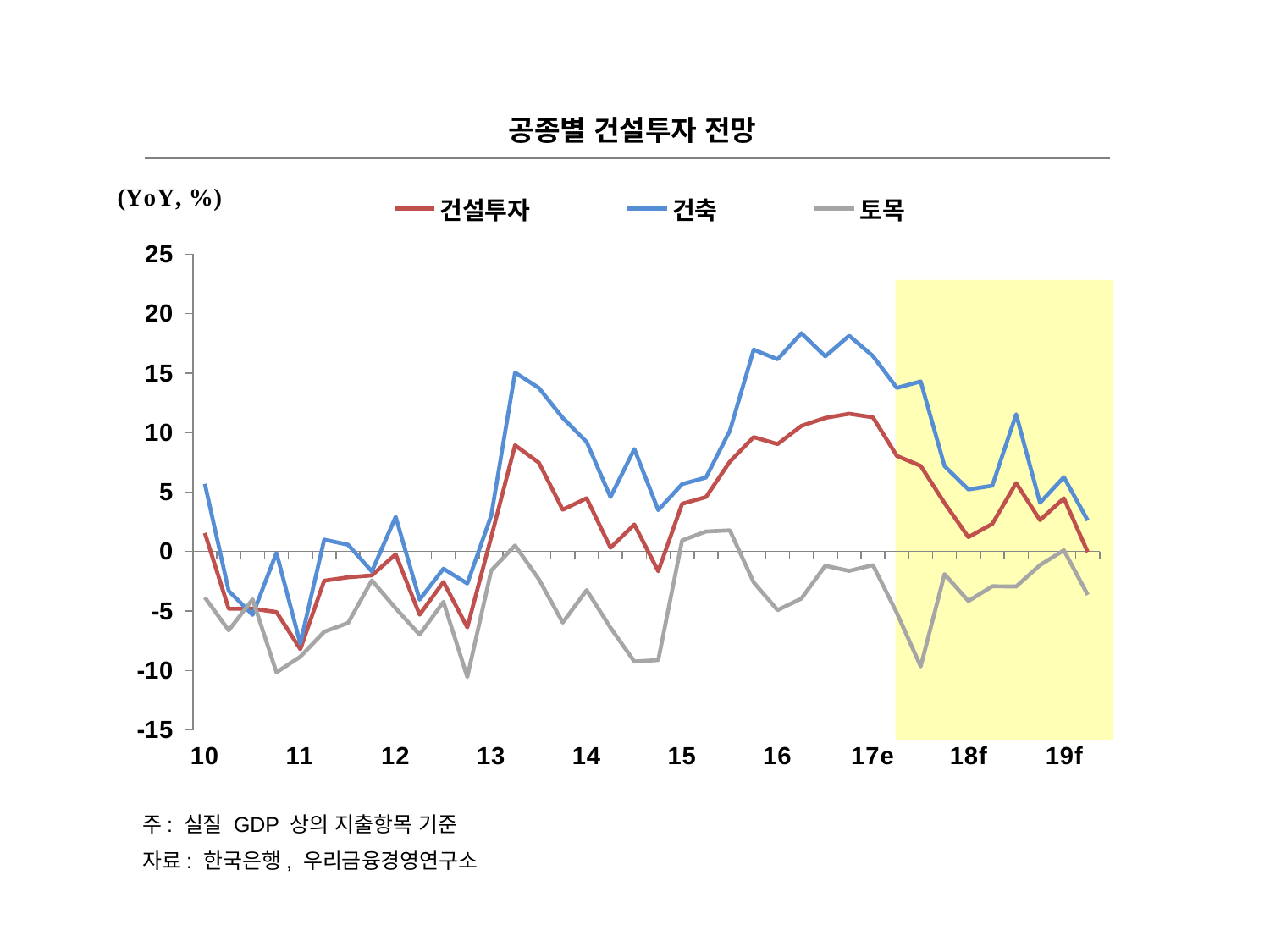

공종별 건설투자 전망

### Chart

| Category | 건설투자 | 건축 | 토목 |
|---|---|---|---|
| 10 | 1.5581415076921568 | 5.687711685012697 | -3.8546407392084037 |
|  | -4.813100658912028 | -3.3115353065939823 | -6.621626898894828 |
|  | -4.795430546222512 | -5.321495497371287 | -4.016256275400432 |
|  | -5.084089049217555 | -0.11555396170780385 | -10.156758752643412 |
| 11 | -8.2121544898205 | -7.7404871290929655 | -8.8449401133185 |
|  | -2.452807615088115 | 1.0004799599808045 | -6.739463184924343 |
|  | -2.1614405301357498 | 0.570065871987735 | -6.001025565892604 |
|  | -2.00447628834054 | -1.6731491639240703 | -2.425911257902047 |
| 12 | -0.2293798980771644 | 2.917697502023975 | -4.776516716169343 |
|  | -5.3045416304949855 | -4.045606355708154 | -6.9883721451665775 |
|  | -2.5583576382805395 | -1.4456160012026875 | -4.235311231991357 |
|  | -6.373981929701078 | -2.689526230910444 | -10.553341068084965 |
| 13 | 1.2120431699838008 | 3.0191166776532663 | -1.602263963864714 |
|  | 8.927281300530021 | 15.037195400534987 | 0.5038208422727397 |
|  | 7.459867200571968 | 13.740132502678136 | -2.3295809032958137 |
|  | 3.515285643327948 | 11.22673040976714 | -5.96837301689227 |
| 14 | 4.481587798885167 | 9.201859909564014 | -3.246212518806202 |
|  | 0.3201114723641485 | 4.576088768967246 | -6.399309219994242 |
|  | 2.275156542502188 | 8.606742257985855 | -9.247296298970731 |
|  | -1.65367649374637 | 3.487903540693771 | -9.126543322285741 |
| 15 | 4.013597676218006 | 5.667386744065239 | 0.9373237093717846 |
|  | 4.57893265033622 | 6.219940337277019 | 1.6846043460434723 |
|  | 7.550325559552484 | 10.145741011515042 | 1.7810910559850068 |
|  | 9.611917692868488 | 16.961916806770883 | -2.594572389020544 |
| 16 | 9.023526484978284 | 16.1523702490582 | -4.920393803470868 |
|  | 10.55325147246846 | 18.348280812458718 | -3.9539935586950015 |
|  | 11.225205620655831 | 16.403630359672626 | -1.1984870078716403 |
|  | 11.576052864496056 | 18.13438074199476 | -1.625263591009618 |
| 17e | 11.272183855589324 | 16.427905318739235 | -1.1432231809789473 |
|  | 8.03614334317917 | 13.748181015218353 | -5.160525183404885 |
|  | 7.196412431143021 | 14.290444654680819 | -9.661824151521959 |
|  | 4.072993005618071 | 7.177106665349717 | -1.8968820815354495 |
| 18f | 1.2102570999238706 | 5.2170630252076435 | -4.156677850226112 |
|  | 2.3226582610332067 | 5.53277682992811 | -2.918092850784925 |
|  | 5.758569265721634 | 11.526716156479436 | -2.9380325900106246 |
|  | 2.640583262762736 | 4.097893885533114 | -1.1406902374031085 |
| 19f | 4.471287594414116 | 6.249060584727326 | 0.10922816444301309 |
주: 실질 GDP 상의 지출항목 기준
자료: 한국은행, 우리금융경영연구소